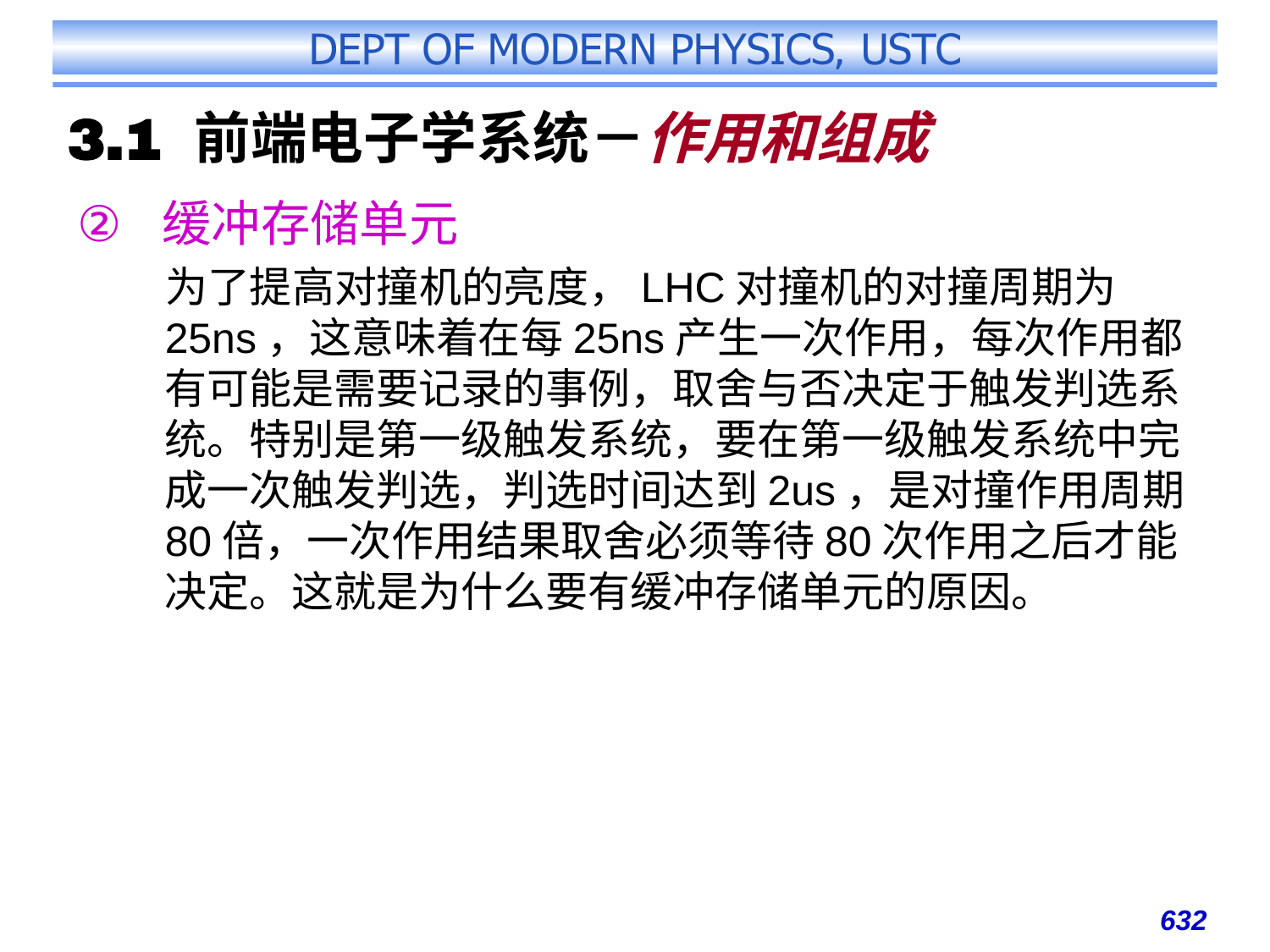

# 3.1 前端电子学系统－作用和组成
缓冲存储单元
为了提高对撞机的亮度，LHC对撞机的对撞周期为25ns，这意味着在每25ns产生一次作用，每次作用都有可能是需要记录的事例，取舍与否决定于触发判选系统。特别是第一级触发系统，要在第一级触发系统中完成一次触发判选，判选时间达到2us，是对撞作用周期80倍，一次作用结果取舍必须等待80次作用之后才能决定。这就是为什么要有缓冲存储单元的原因。
632